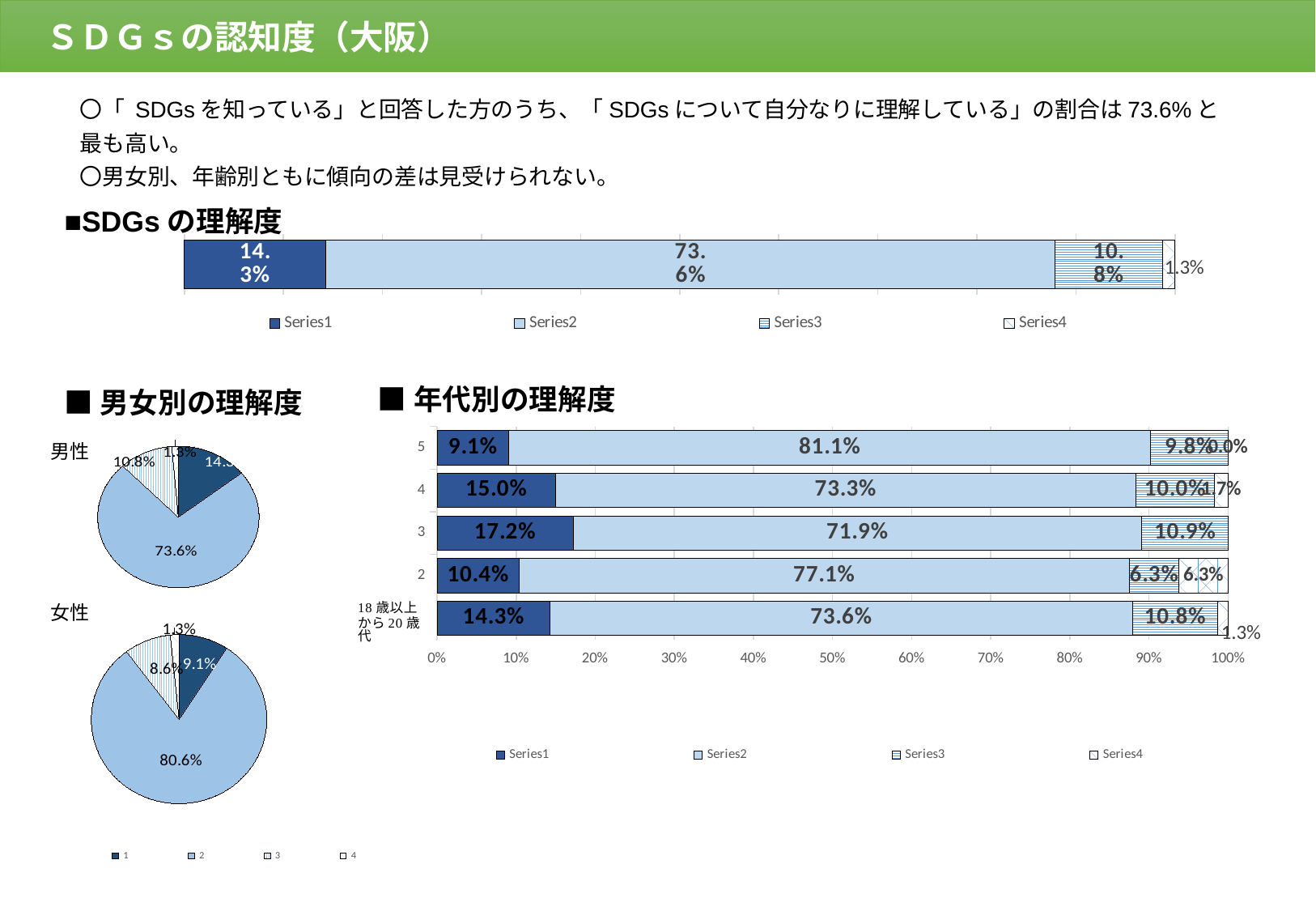

ＳＤＧｓの認知度（大阪）
〇「 SDGsを知っている」と回答した方のうち、「SDGsについて自分なりに理解している」の割合は73.6%と最も高い。
〇男女別、年齢別ともに傾向の差は見受けられない。
■SDGsの理解度

### Chart

| Category |  |  |  |  |
|---|---|---|---|---|
■年代別の理解度
■男女別の理解度

### Chart

| Category |  |
|---|---|

### Chart

| Category |  |  |  |  |
|---|---|---|---|---|
男性
女性

### Chart

| Category |  |
|---|---|